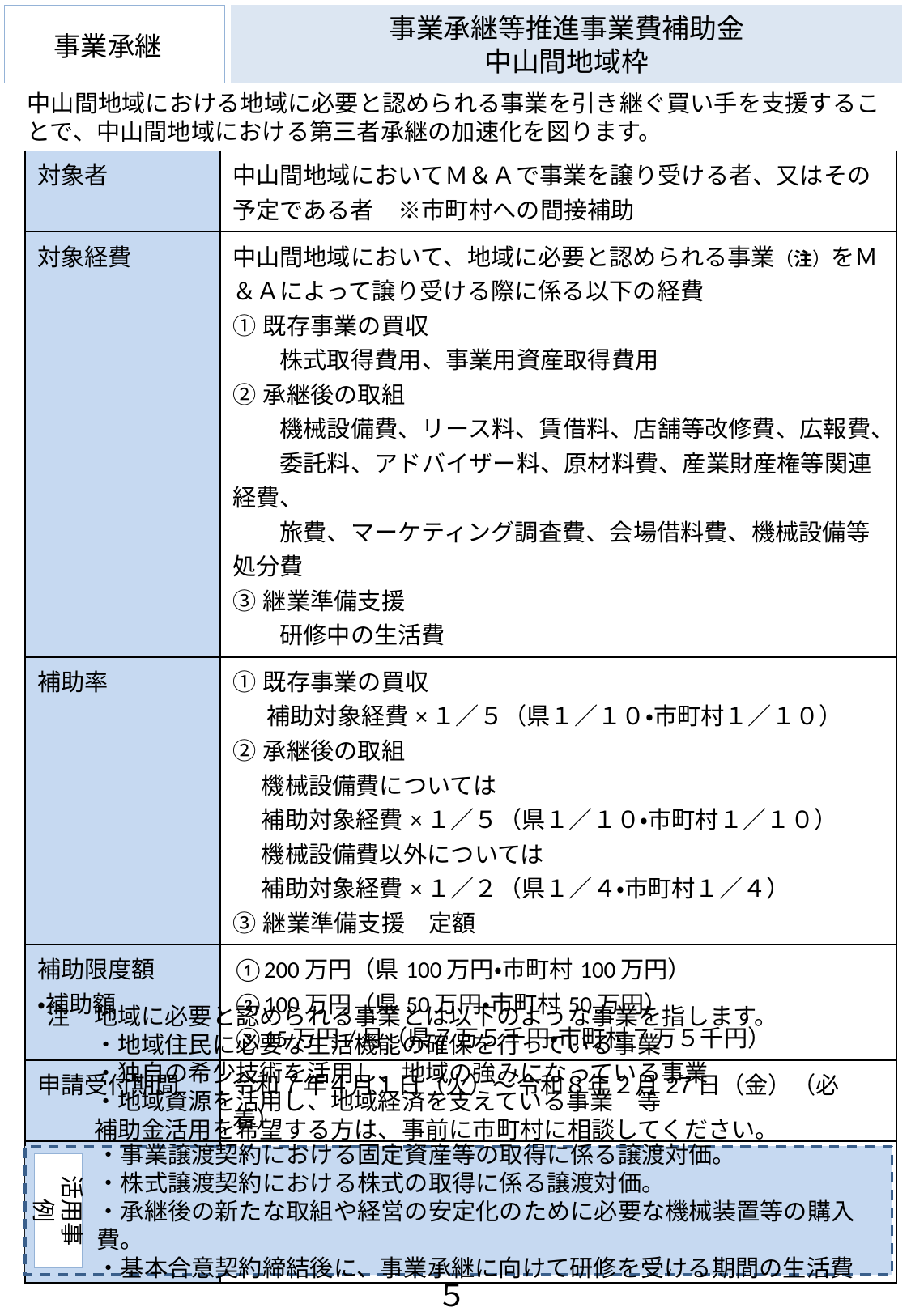

事業承継
# 事業承継等推進事業費補助金
中山間地域枠
中山間地域における地域に必要と認められる事業を引き継ぐ買い手を支援することで、中山間地域における第三者承継の加速化を図ります。
| 対象者 | 中山間地域においてＭ＆Ａで事業を譲り受ける者、又はその予定である者　※市町村への間接補助 |
| --- | --- |
| 対象経費 | 中山間地域において、地域に必要と認められる事業（注）をＭ＆Ａによって譲り受ける際に係る以下の経費 ①既存事業の買収 　　株式取得費用、事業用資産取得費用 ②承継後の取組 　　機械設備費、リース料、賃借料、店舗等改修費、広報費、 　　委託料、アドバイザー料、原材料費、産業財産権等関連経費、 　　旅費、マーケティング調査費、会場借料費、機械設備等処分費 ③継業準備支援 　　研修中の生活費 |
| 補助率 | ①既存事業の買収 　 補助対象経費×１／５（県１／１０・市町村１／１０） ②承継後の取組 　 機械設備費については 　 補助対象経費×１／５（県１／１０・市町村１／１０） 　 機械設備費以外については 　 補助対象経費×１／２（県１／４・市町村１／４） ③継業準備支援　定額 |
| 補助限度額 ・補助額 | ①200万円（県100万円・市町村100万円） ②100万円（県50万円・市町村50万円） ③15万円/月（県７万５千円・市町村７万５千円） |
| 申請受付期間 | 令和７年４月１日（火）～令和８年２月27日（金）（必着） |
| お問い合わせ先 | 高知県経営支援課(事業承継担当) ＴＥＬ：088-823-9697　　　E-mail：150401@ken.pref.kochi.lg.jp URL：https://www.pref.kochi.lg.jp/doc/2025022000317/ |
注　地域に必要と認められる事業とは以下のような事業を指します。
　　・地域住民に必要な生活機能の確保を行っている事業
　　・独自の希少技術を活用し、地域の強みになっている事業
　　・地域資源を活用し、地域経済を支えている事業　等
　　補助金活用を希望する方は、事前に市町村に相談してください。
・事業譲渡契約における固定資産等の取得に係る譲渡対価。
・株式譲渡契約における株式の取得に係る譲渡対価。
・承継後の新たな取組や経営の安定化のために必要な機械装置等の購入費。
・基本合意契約締結後に、事業承継に向けて研修を受ける期間の生活費
活用事例

５３